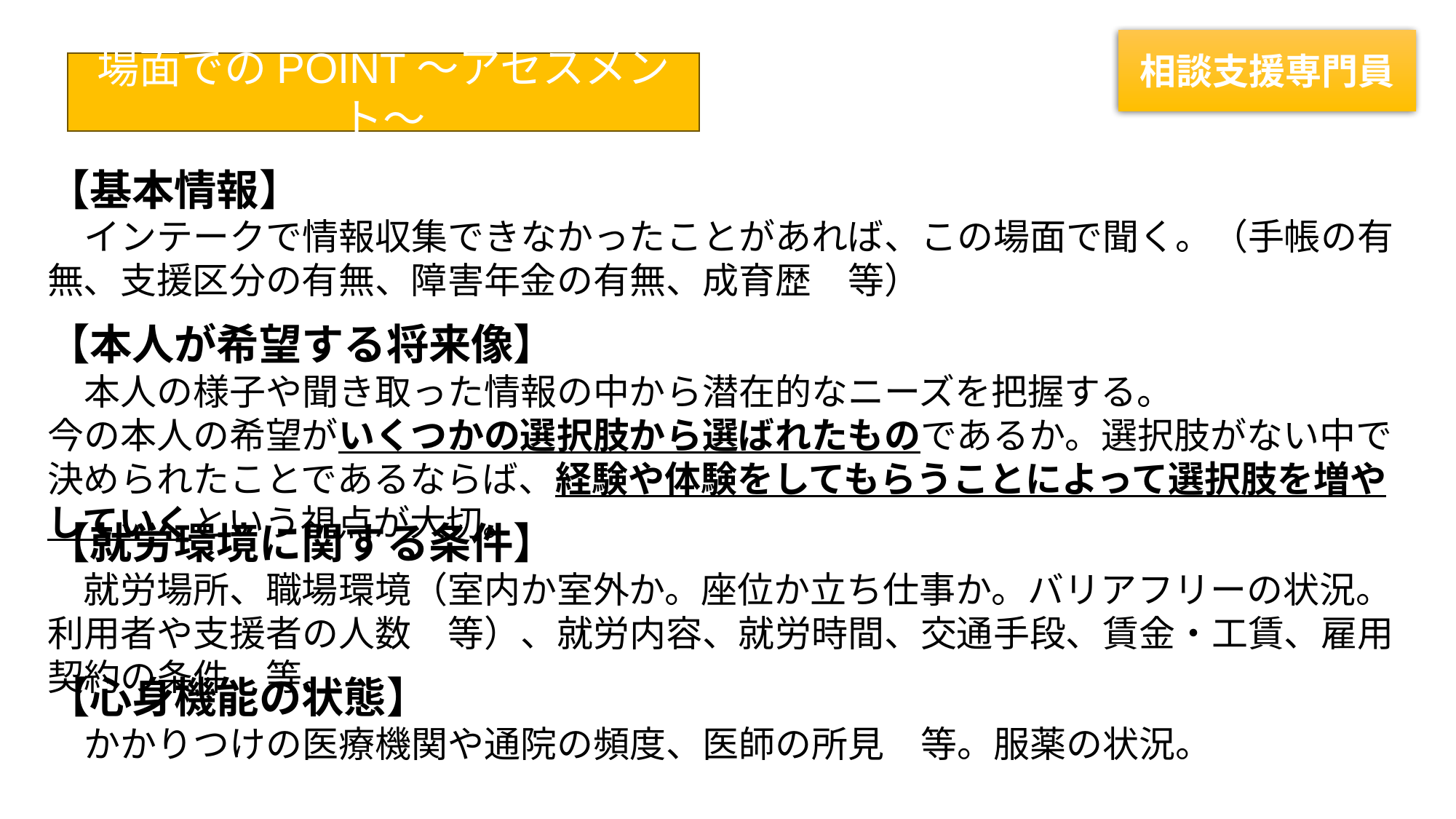

相談支援専門員
場面でのPOINT～アセスメント～
【基本情報】
　インテークで情報収集できなかったことがあれば、この場面で聞く。（手帳の有無、支援区分の有無、障害年金の有無、成育歴　等）
【本人が希望する将来像】
　本人の様子や聞き取った情報の中から潜在的なニーズを把握する。
今の本人の希望がいくつかの選択肢から選ばれたものであるか。選択肢がない中で決められたことであるならば、経験や体験をしてもらうことによって選択肢を増やしていくという視点が大切。
【就労環境に関する条件】
　就労場所、職場環境（室内か室外か。座位か立ち仕事か。バリアフリーの状況。利用者や支援者の人数　等）、就労内容、就労時間、交通手段、賃金・工賃、雇用契約の条件　等。
【心身機能の状態】
　かかりつけの医療機関や通院の頻度、医師の所見　等。服薬の状況。